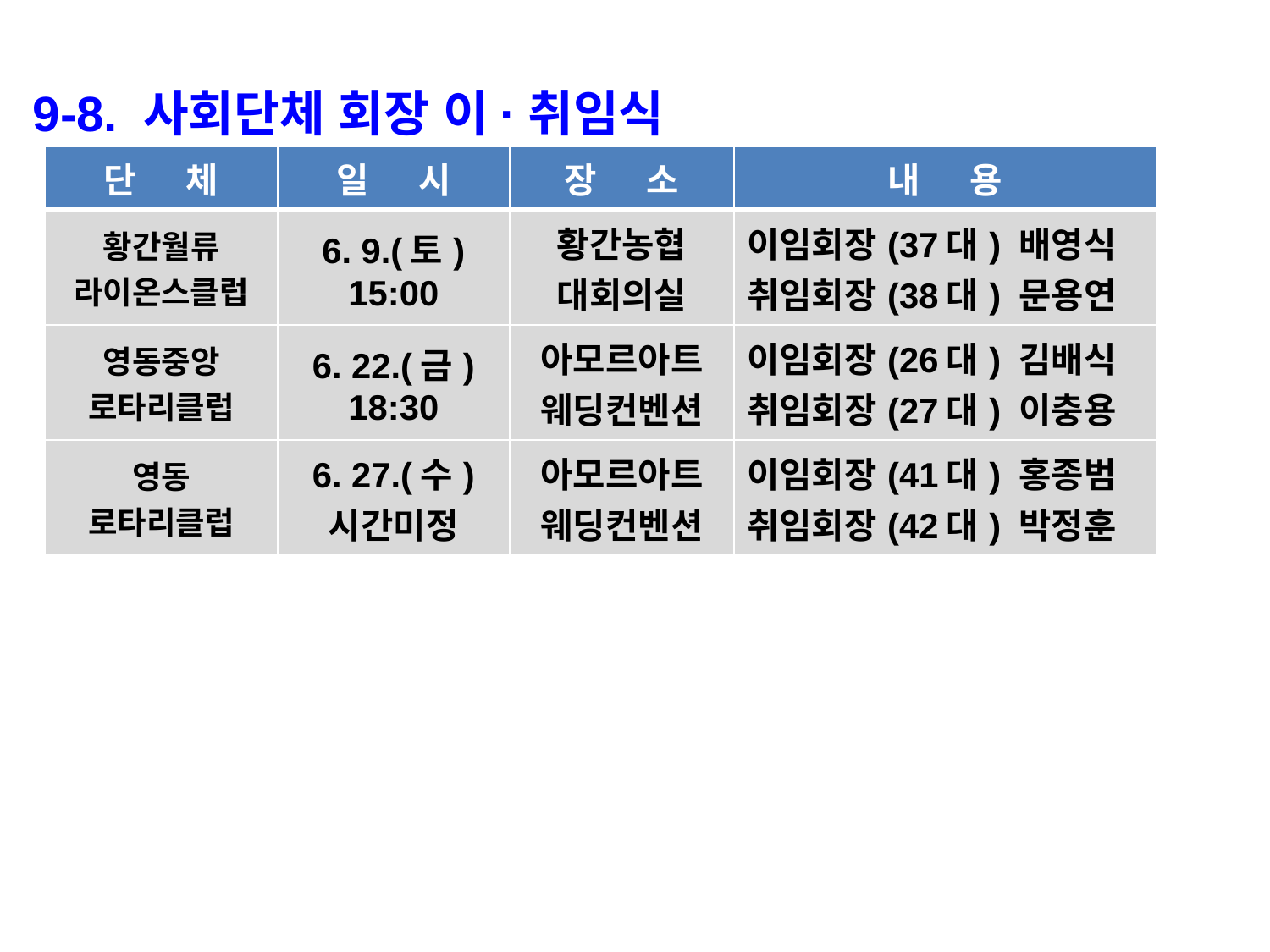

9-8. 사회단체 회장 이·취임식
| 단 체 | 일 시 | 장 소 | 내 용 |
| --- | --- | --- | --- |
| 황간월류 라이온스클럽 | 6. 9.(토) 15:00 | 황간농협 대회의실 | 이임회장(37대) 배영식 취임회장(38대) 문용연 |
| 영동중앙 로타리클럽 | 6. 22.(금) 18:30 | 아모르아트 웨딩컨벤션 | 이임회장(26대) 김배식 취임회장(27대) 이충용 |
| 영동 로타리클럽 | 6. 27.(수) 시간미정 | 아모르아트 웨딩컨벤션 | 이임회장(41대) 홍종범 취임회장(42대) 박정훈 |